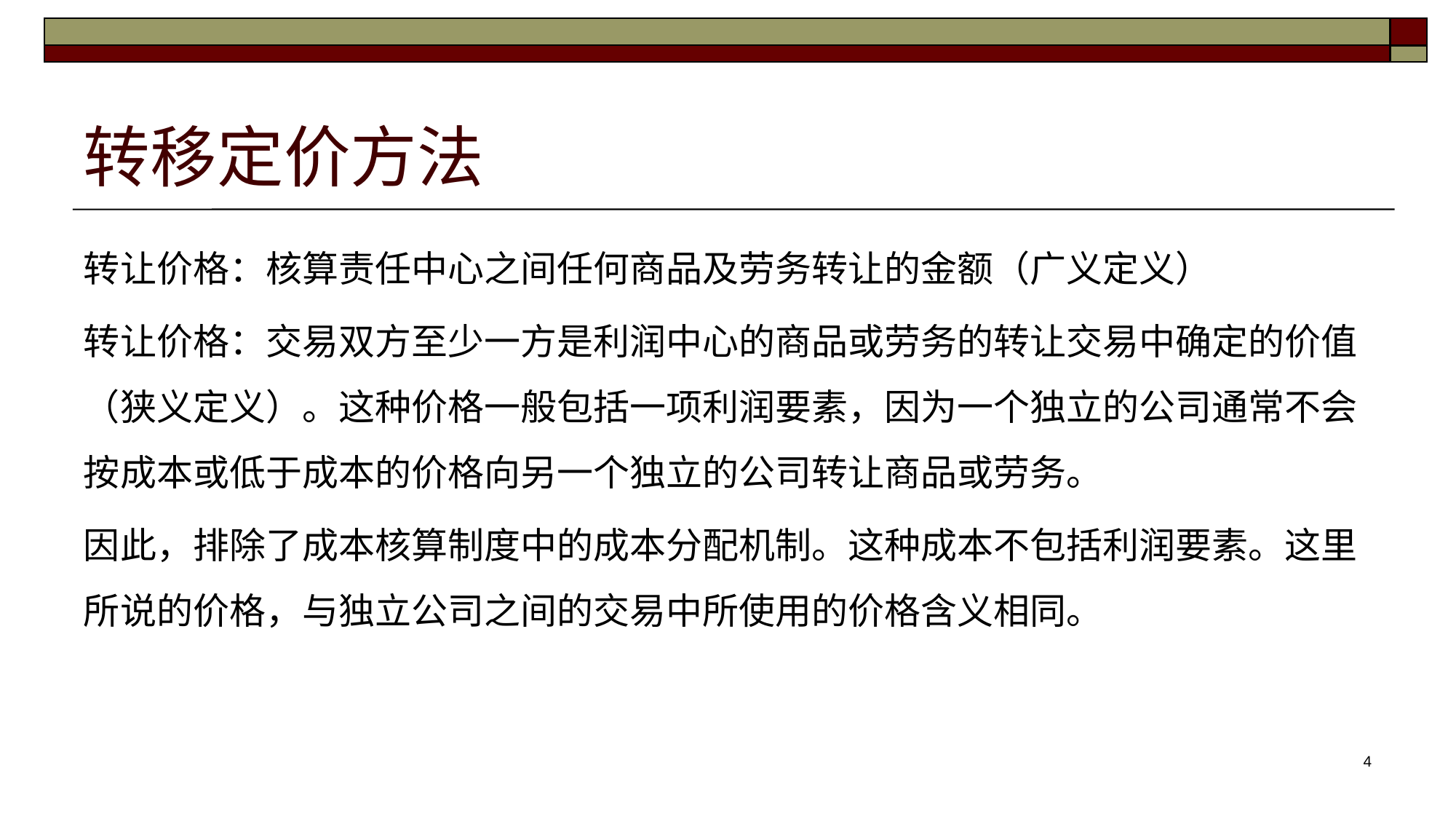

# 转移定价方法
转让价格：核算责任中心之间任何商品及劳务转让的金额（广义定义）
转让价格：交易双方至少一方是利润中心的商品或劳务的转让交易中确定的价值（狭义定义）。这种价格一般包括一项利润要素，因为一个独立的公司通常不会按成本或低于成本的价格向另一个独立的公司转让商品或劳务。
因此，排除了成本核算制度中的成本分配机制。这种成本不包括利润要素。这里所说的价格，与独立公司之间的交易中所使用的价格含义相同。
4